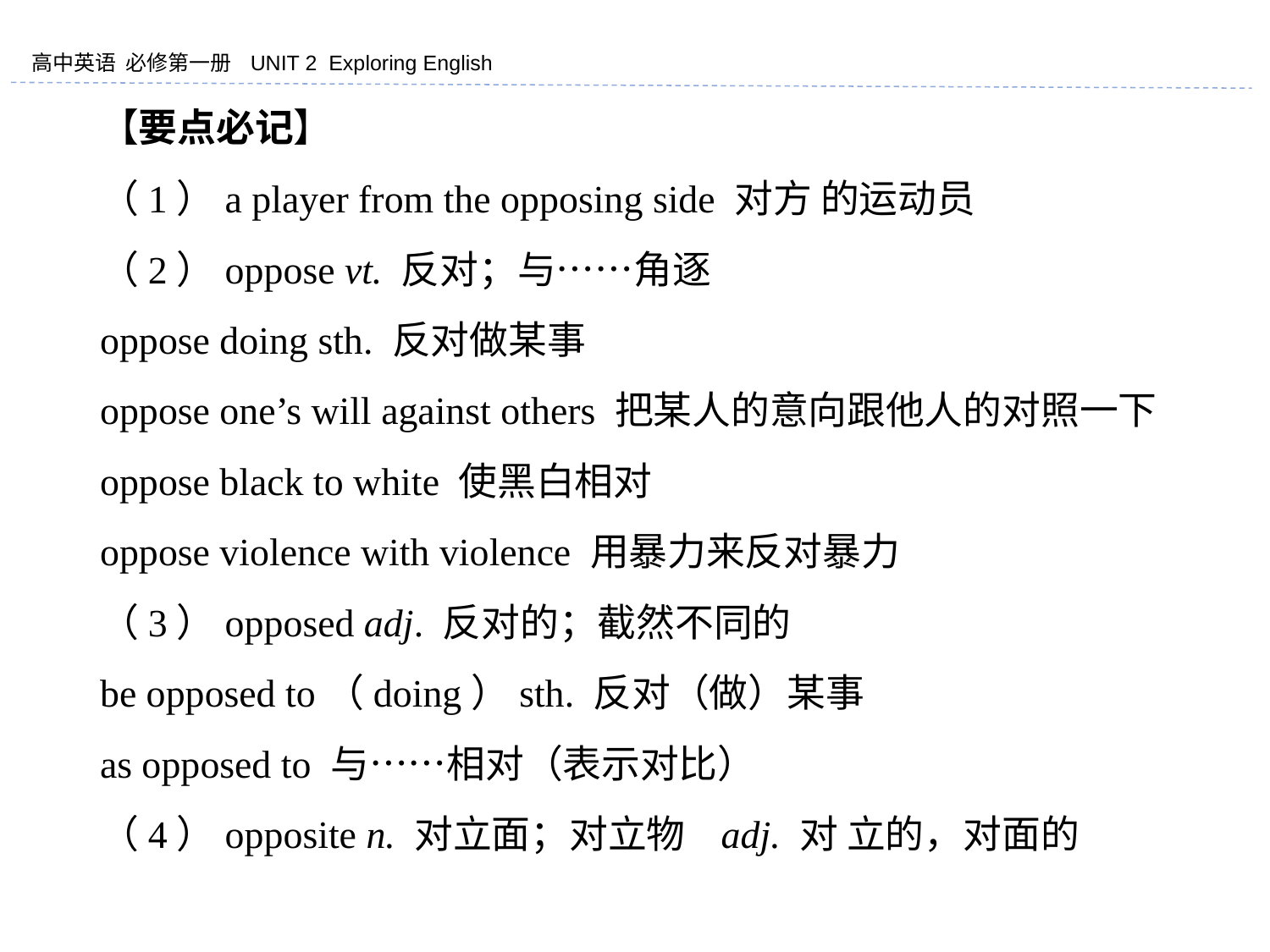

【要点必记】
（1）a player from the opposing side 对方 的运动员
（2）oppose vt. 反对；与……角逐
oppose doing sth. 反对做某事
oppose one’s will against others 把某人的意向跟他人的对照一下
oppose black to white 使黑白相对
oppose violence with violence 用暴力来反对暴力
（3）opposed adj. 反对的；截然不同的
be opposed to（doing）sth. 反对（做）某事
as opposed to 与……相对（表示对比）
（4）opposite n. 对立面；对立物   adj. 对 立的，对面的